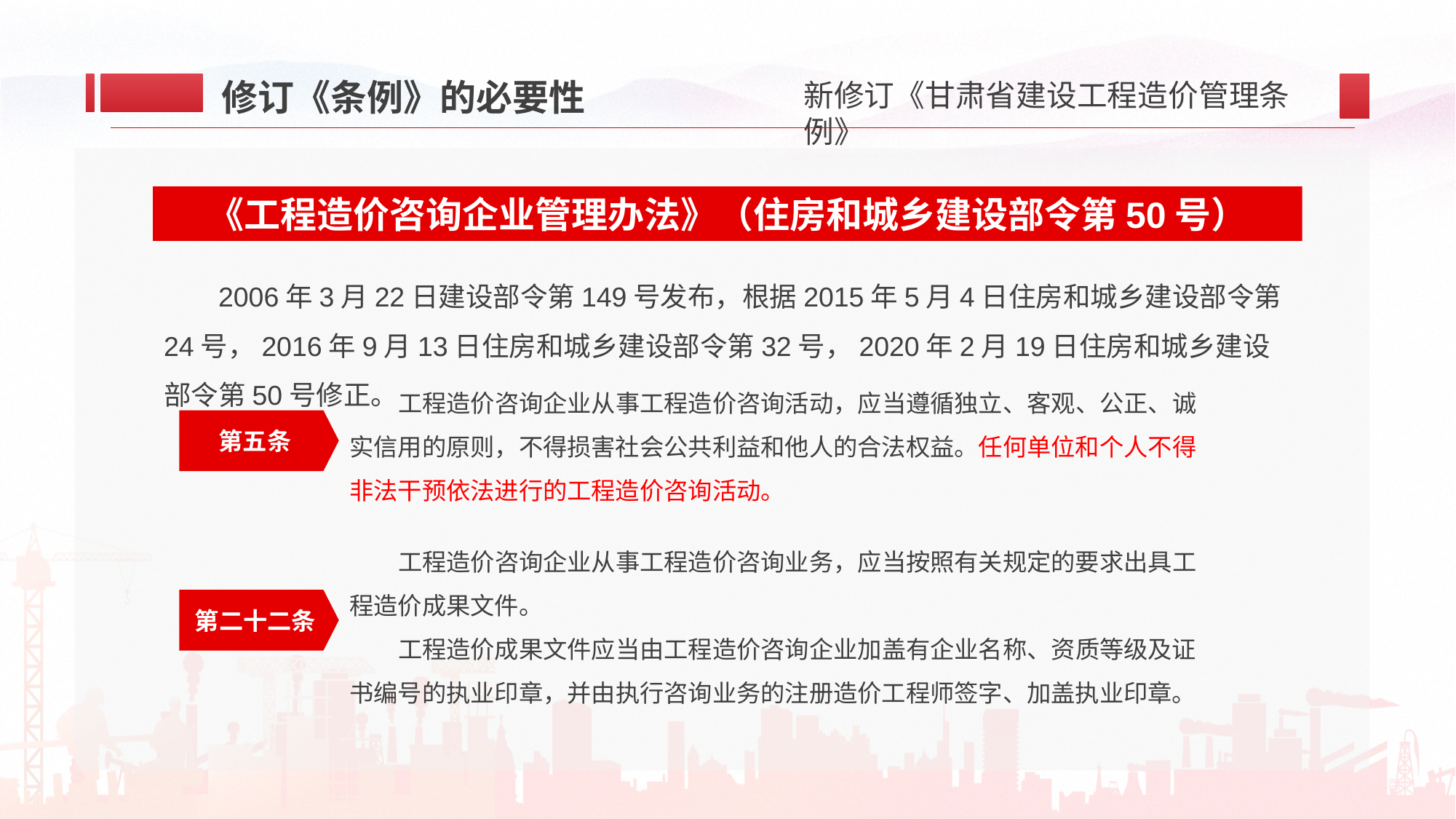

修订《条例》的必要性
《工程造价咨询企业管理办法》（住房和城乡建设部令第50号）
2006年3月22日建设部令第149号发布，根据2015年5月4日住房和城乡建设部令第24号，2016年9月13日住房和城乡建设部令第32号，2020年2月19日住房和城乡建设部令第50号修正。
工程造价咨询企业从事工程造价咨询活动，应当遵循独立、客观、公正、诚实信用的原则，不得损害社会公共利益和他人的合法权益。任何单位和个人不得非法干预依法进行的工程造价咨询活动。
第五条
工程造价咨询企业从事工程造价咨询业务，应当按照有关规定的要求出具工程造价成果文件。
工程造价成果文件应当由工程造价咨询企业加盖有企业名称、资质等级及证书编号的执业印章，并由执行咨询业务的注册造价工程师签字、加盖执业印章。
第二十二条